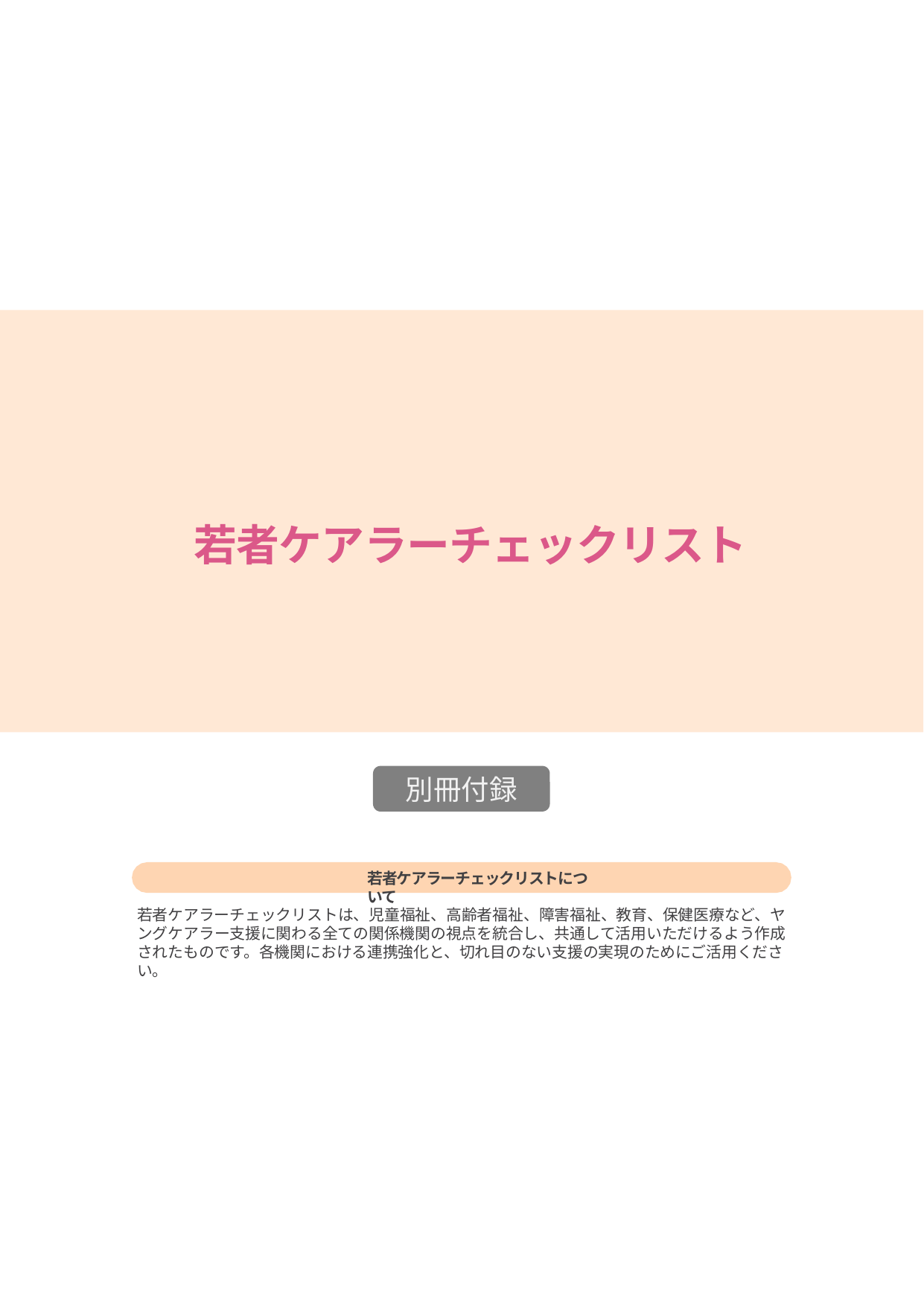

若者ケアラーチェックリスト
別冊付録

若者ケアラーチェックリストについて
若者ケアラーチェックリストは、児童福祉、高齢者福祉、障害福祉、教育、保健医療など、ヤングケアラー支援に関わる全ての関係機関の視点を統合し、共通して活用いただけるよう作成されたものです。各機関における連携強化と、切れ目のない支援の実現のためにご活用ください。